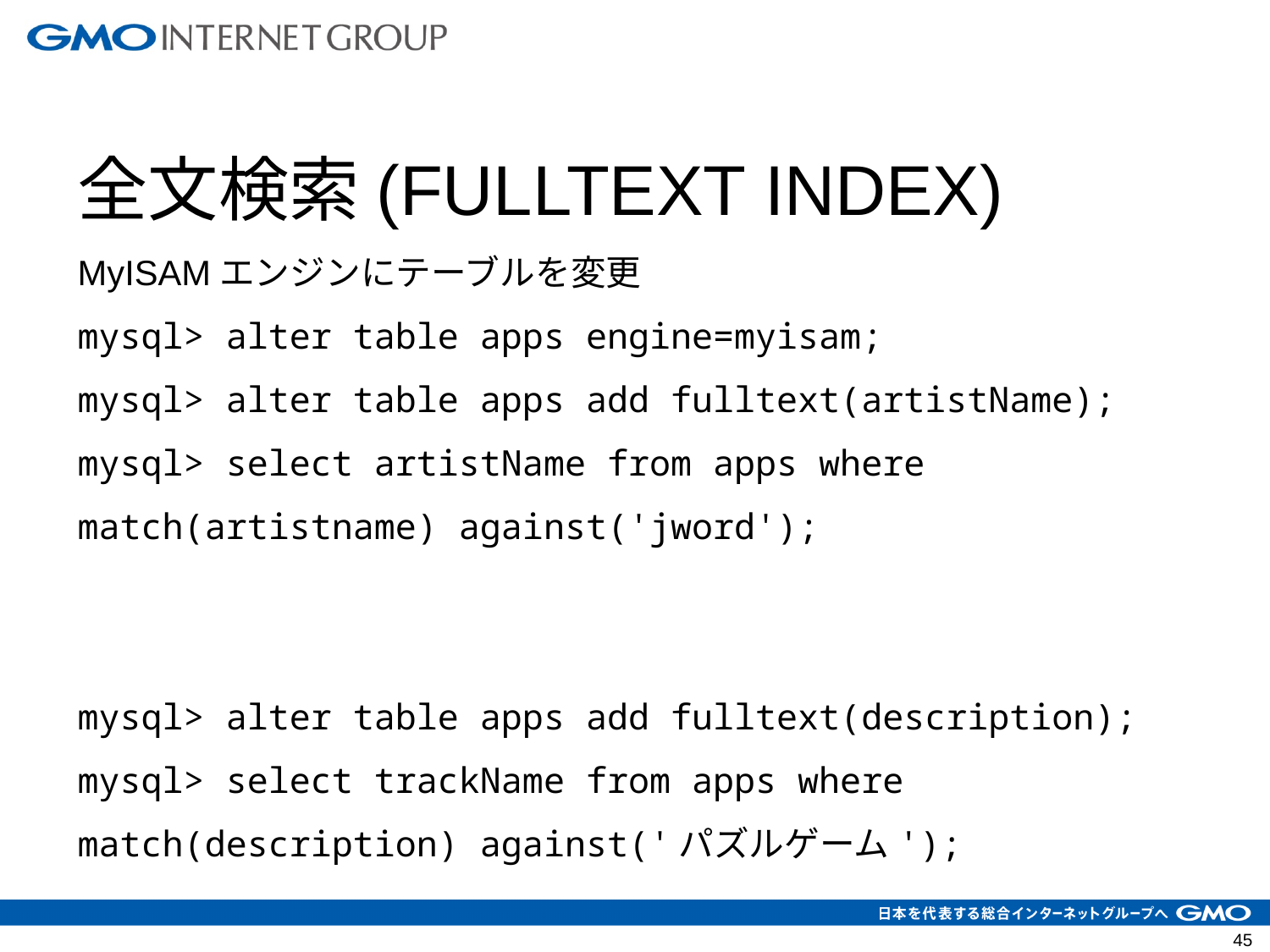

全文検索(FULLTEXT INDEX)
MyISAMエンジンにテーブルを変更
mysql> alter table apps engine=myisam;
mysql> alter table apps add fulltext(artistName);
mysql> select artistName from apps where match(artistname) against('jword');

mysql> alter table apps add fulltext(description);
mysql> select trackName from apps where match(description) against('パズルゲーム');

詳細について
MySQLで全文検索 - FULLTEXTインデックスの基礎知識
http://www.tatamilab.jp/rnd/archives/000389.html